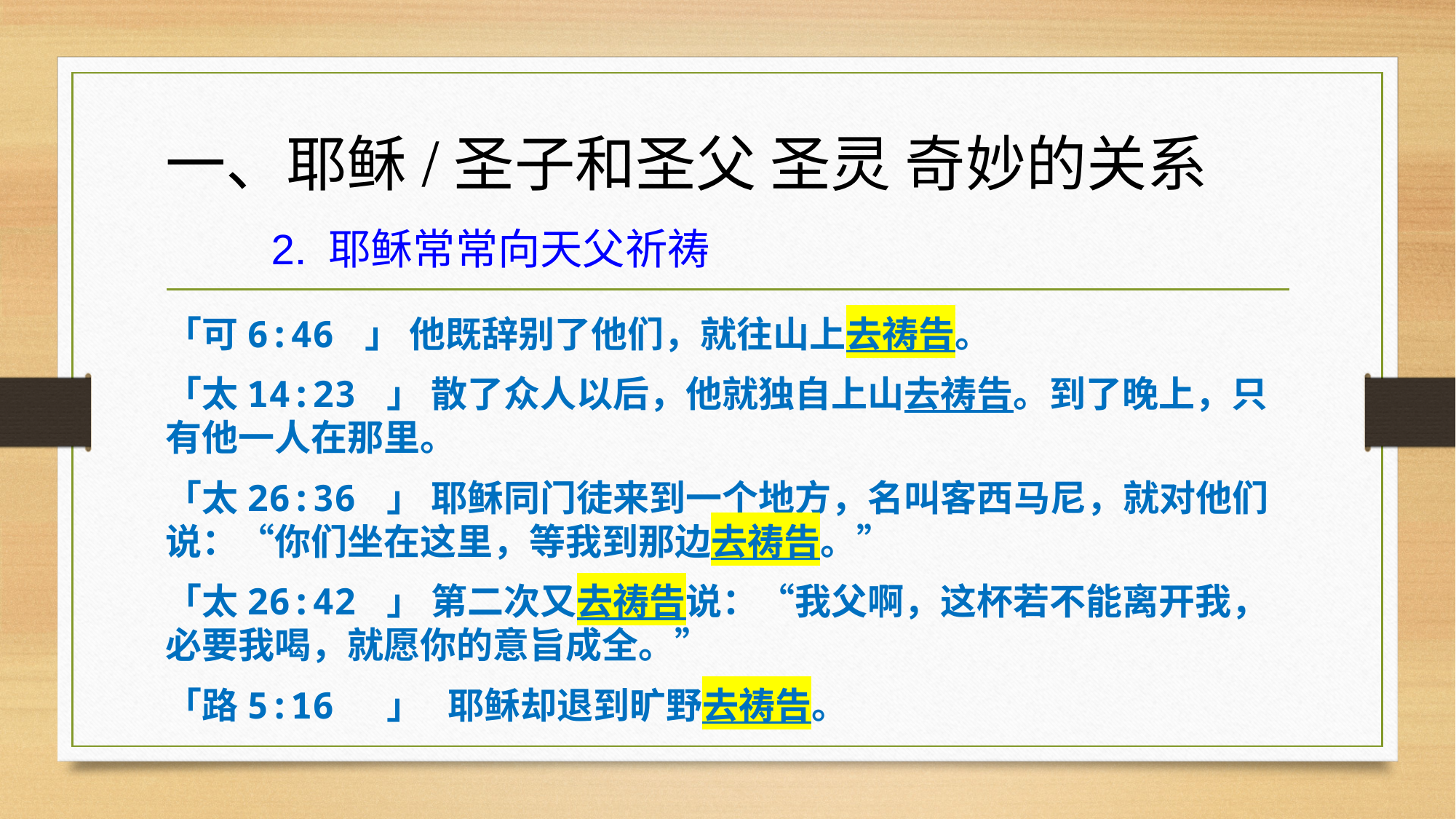

# 一、耶稣/圣子和圣父 圣灵 奇妙的关系 2. 耶稣常常向天父祈祷
「可6:46 」 他既辞别了他们，就往山上去祷告。
「太14:23 」 散了众人以后，他就独自上山去祷告。到了晚上，只有他一人在那里。
「太26:36 」 耶稣同门徒来到一个地方，名叫客西马尼，就对他们说：“你们坐在这里，等我到那边去祷告。”
「太26:42 」 第二次又去祷告说：“我父啊，这杯若不能离开我，必要我喝，就愿你的意旨成全。”
「路5:16  」   耶稣却退到旷野去祷告。